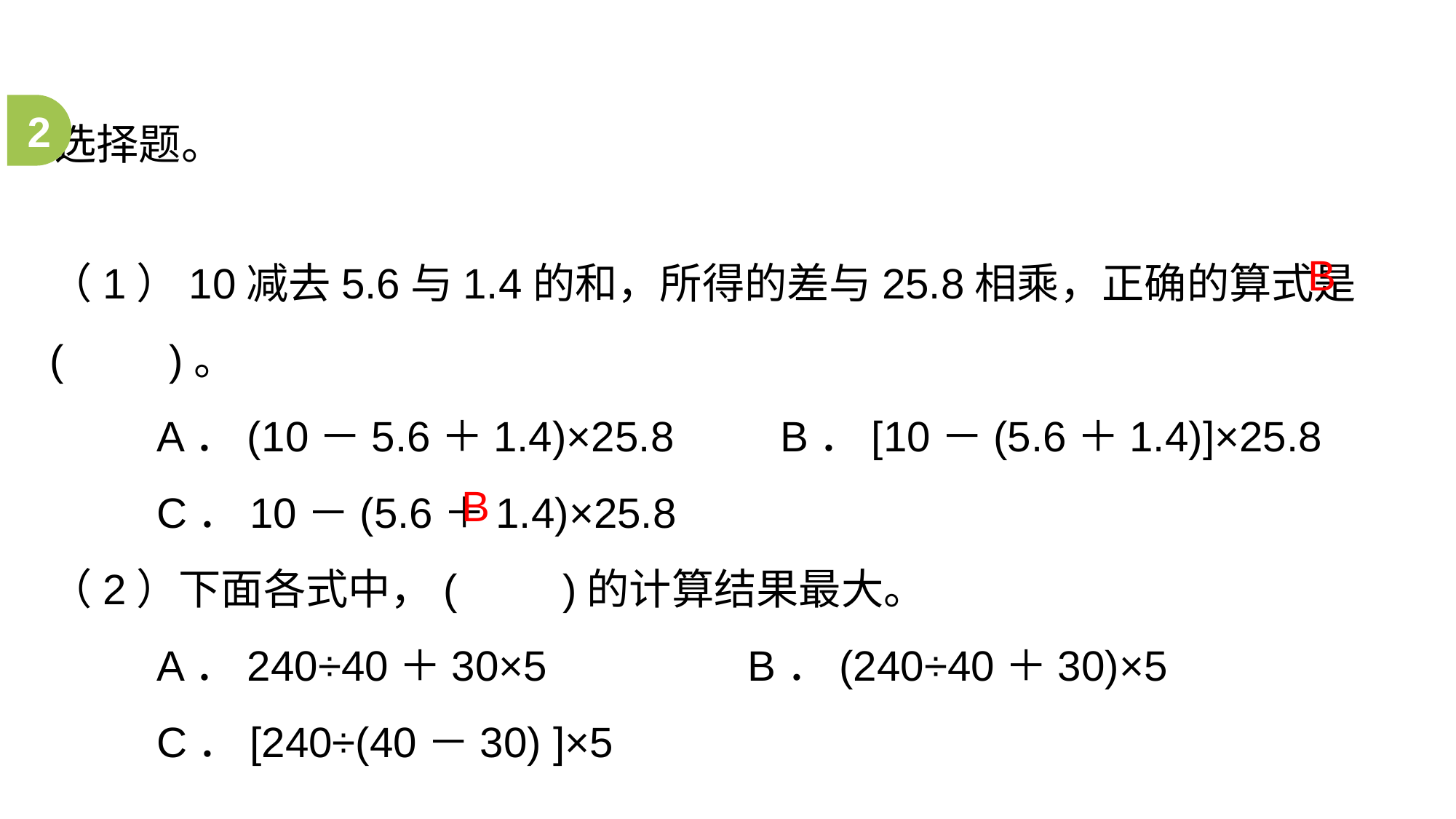

选择题。
2
（1）10减去5.6与1.4的和，所得的差与25.8相乘，正确的算式是(　　)。
         A．(10－5.6＋1.4)×25.8         B．[10－(5.6＋1.4)]×25.8
         C．10－(5.6＋1.4)×25.8
（2）下面各式中，(　　)的计算结果最大。
         A．240÷40＋30×5                 B．(240÷40＋30)×5
         C．[240÷(40－30) ]×5
B
B